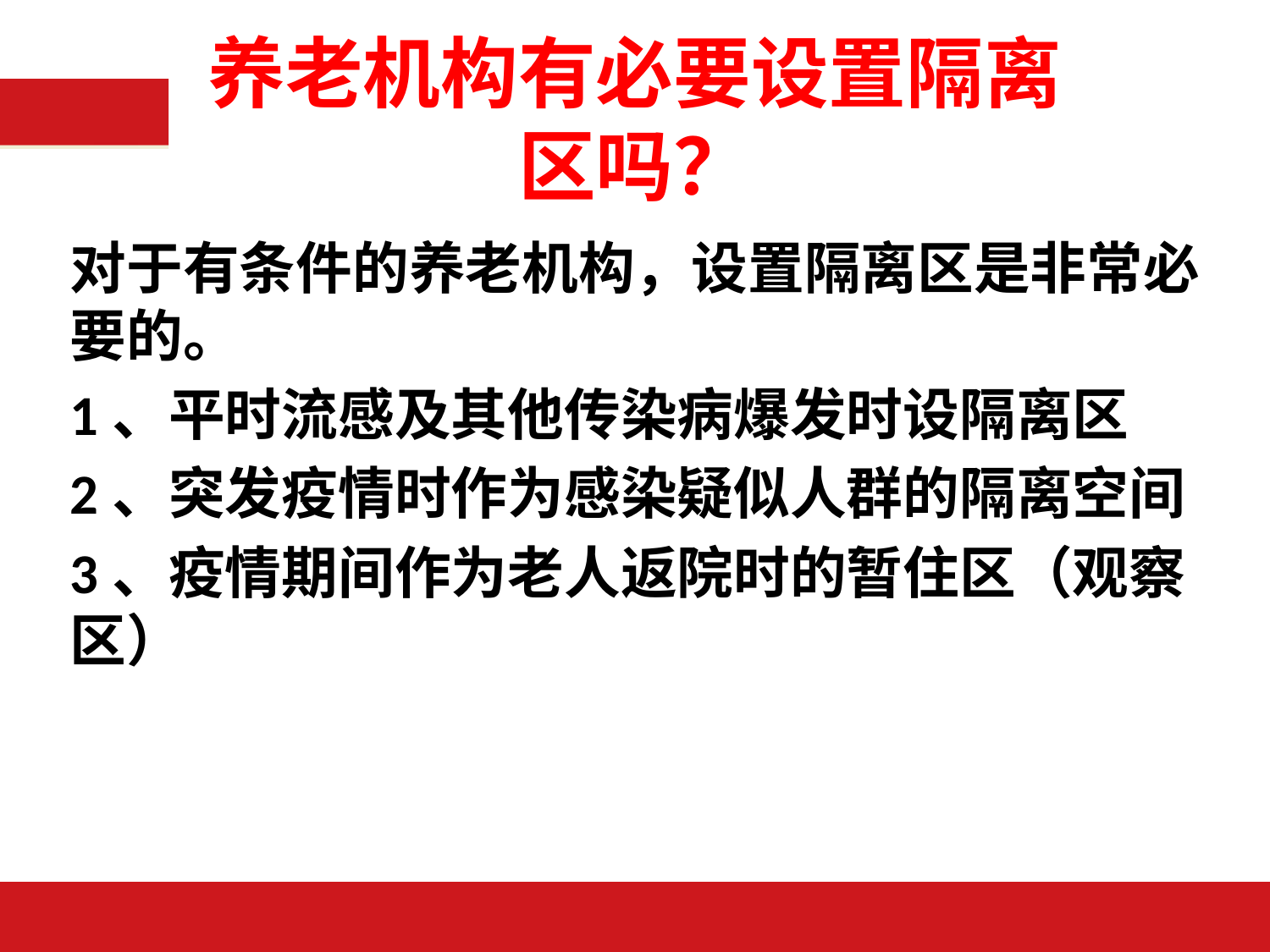

# 养老机构有必要设置隔离区吗？
对于有条件的养老机构，设置隔离区是非常必要的。
1、平时流感及其他传染病爆发时设隔离区
2、突发疫情时作为感染疑似人群的隔离空间
3、疫情期间作为老人返院时的暂住区（观察区）